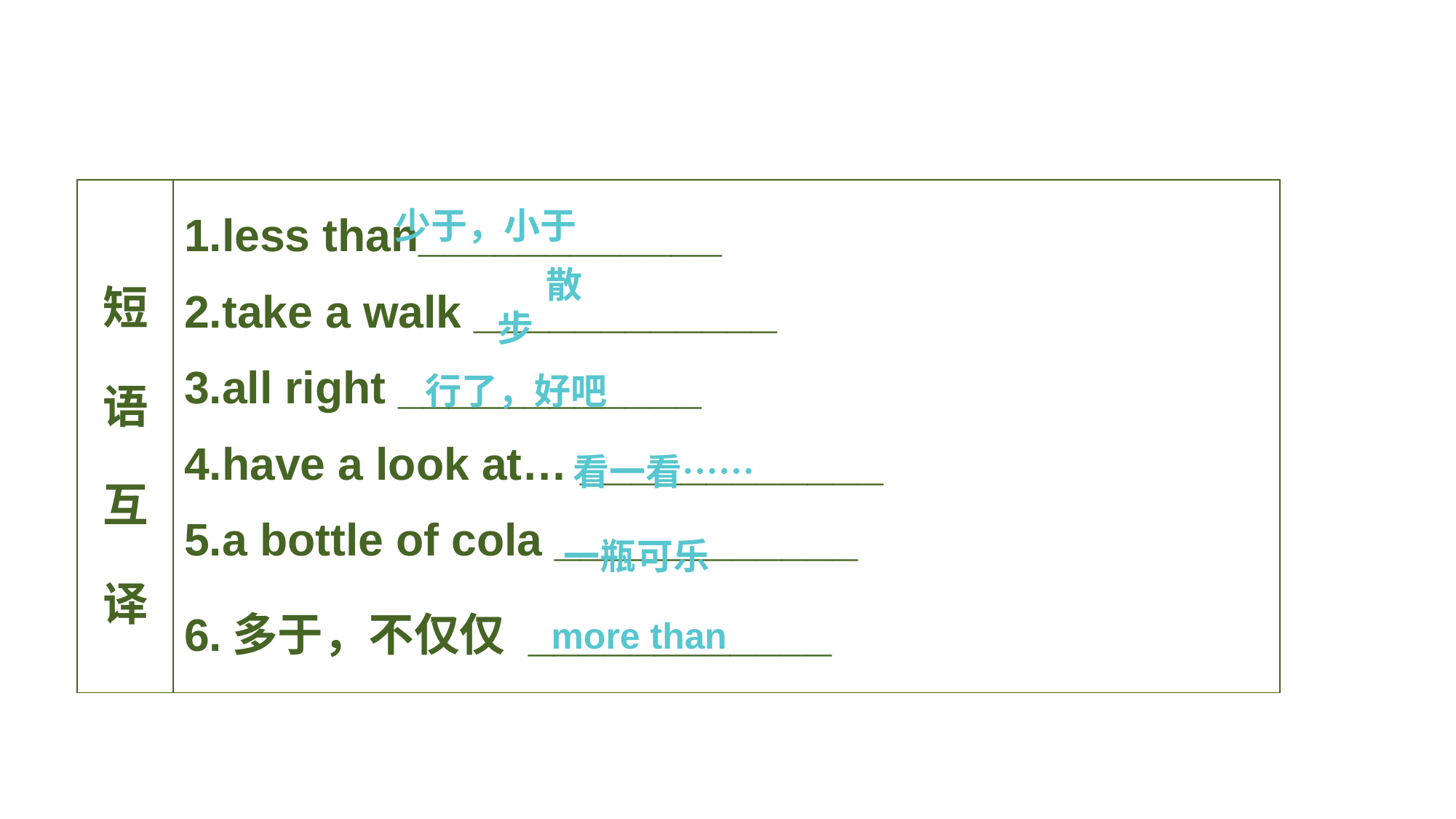

| 短 语 互 译 | 1.less than\_\_\_\_\_\_\_\_\_\_\_\_ 2.take a walk \_\_\_\_\_\_\_\_\_\_\_\_ 3.all right \_\_\_\_\_\_\_\_\_\_\_\_ 4.have a look at… \_\_\_\_\_\_\_\_\_\_\_\_ 5.a bottle of cola \_\_\_\_\_\_\_\_\_\_\_\_ 6.多于，不仅仅 \_\_\_\_\_\_\_\_\_\_\_\_ |
| --- | --- |
少于，小于
散步
行了，好吧
看一看……
一瓶可乐
more than